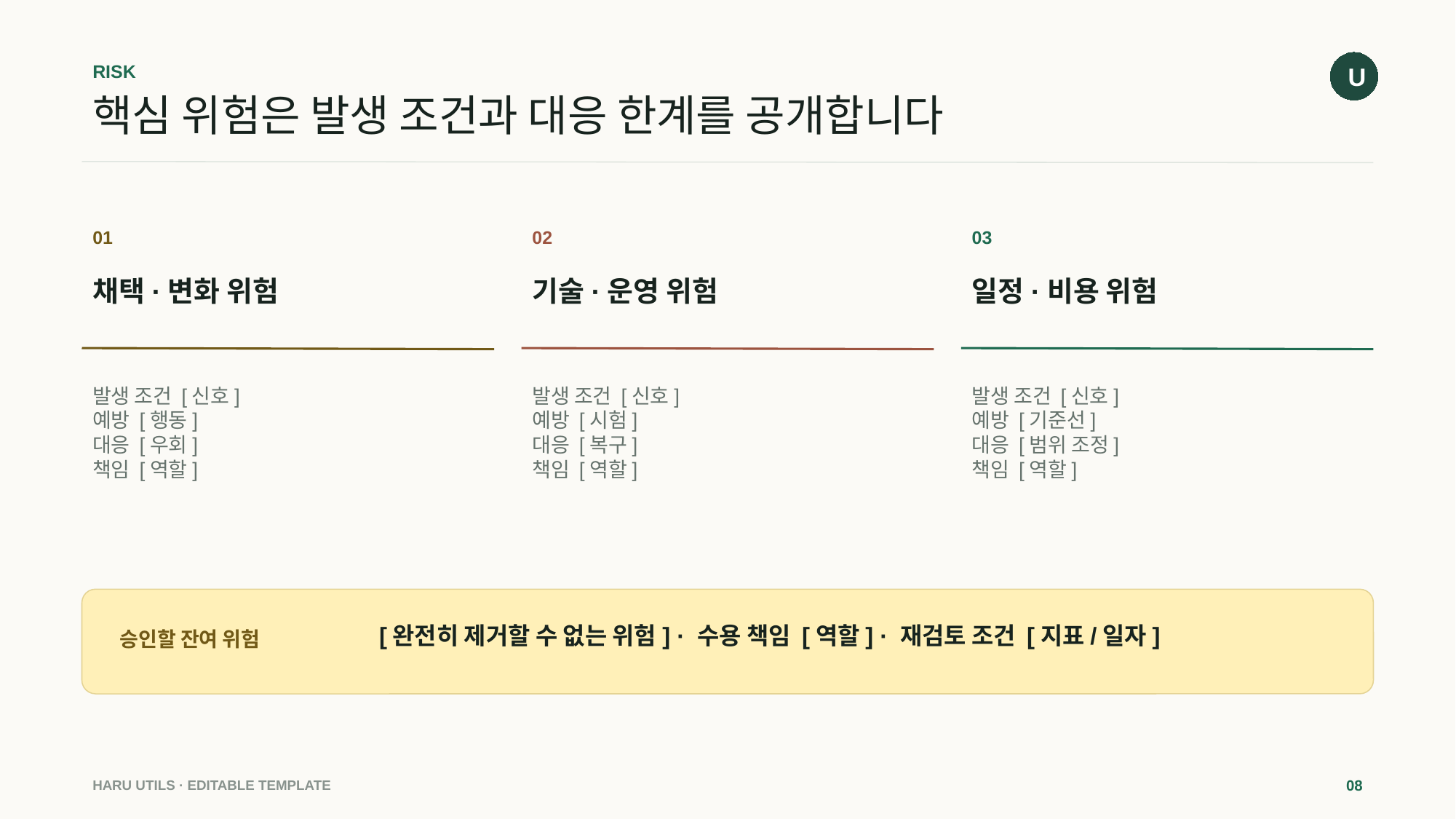

U
RISK
# 핵심 위험은 발생 조건과 대응 한계를 공개합니다

01
02
03
채택·변화 위험
기술·운영 위험
일정·비용 위험

발생 조건 [신호]
예방 [행동]
대응 [우회]
책임 [역할]
발생 조건 [신호]
예방 [시험]
대응 [복구]
책임 [역할]
발생 조건 [신호]
예방 [기준선]
대응 [범위 조정]
책임 [역할]

[완전히 제거할 수 없는 위험] · 수용 책임 [역할] · 재검토 조건 [지표/일자]
승인할 잔여 위험
HARU UTILS · EDITABLE TEMPLATE
08